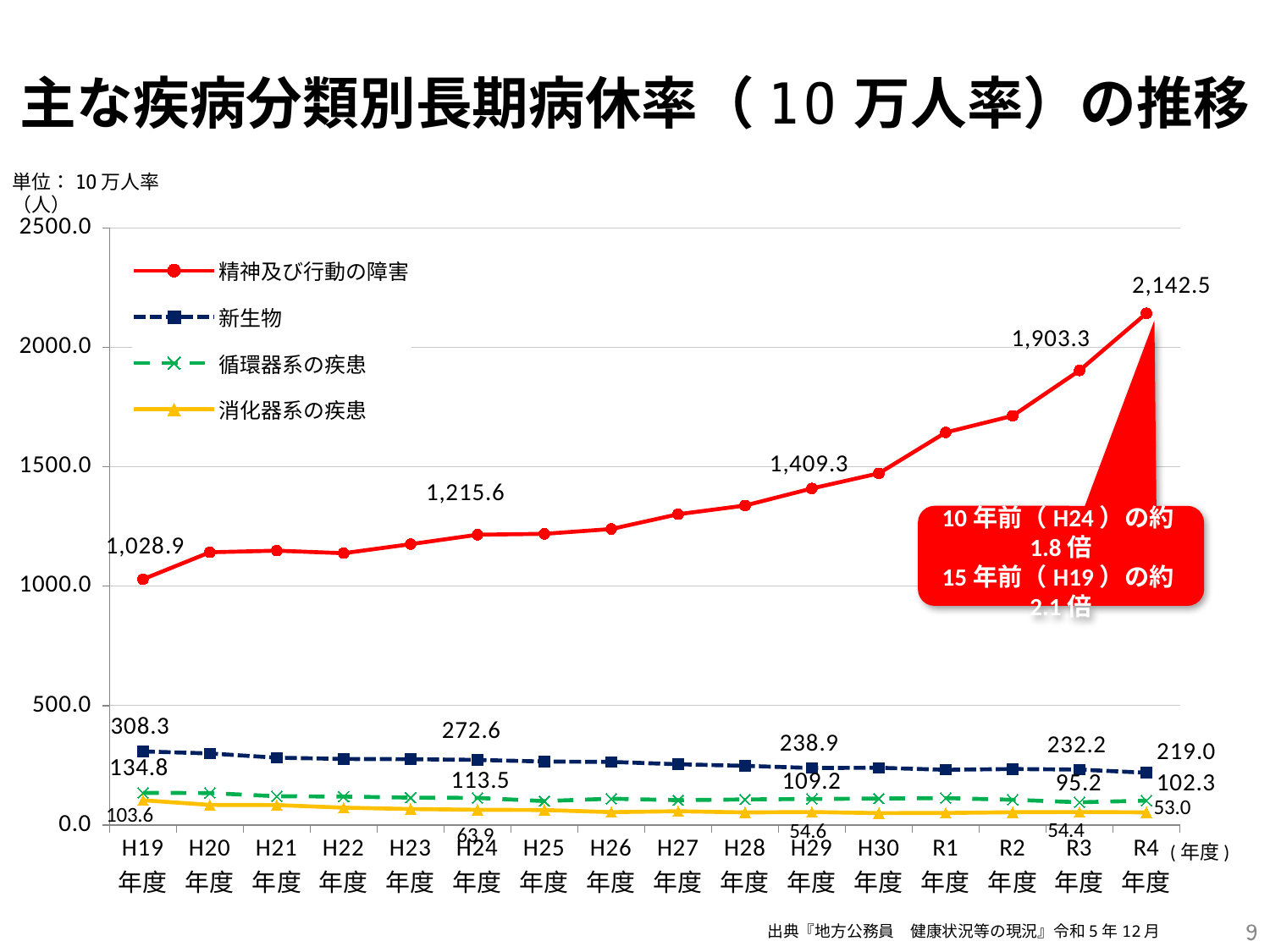

主な疾病分類別長期病休率（10万人率）の推移
単位：10万人率（人）

### Chart

| Category | 精神及び行動の障害 | 新生物 | 循環器系の疾患 | 消化器系の疾患 |
|---|---|---|---|---|
| H19
年度 | 1028.9 | 308.3 | 134.8 | 103.6 |
| H20
年度 | 1142.1 | 299.7 | 133.83 | 84.5 |
| H21
年度 | 1148.8 | 281.8 | 120.6 | 83.6 |
| H22
年度 | 1138.2 | 276.7 | 119.2 | 72.6 |
| H23
年度 | 1176.1 | 275.6 | 114.8 | 67.1 |
| H24
年度 | 1215.6 | 272.6 | 113.5 | 63.9 |
| H25
年度 | 1219.3 | 265.8 | 100.3 | 62.9 |
| H26
年度 | 1239.5 | 264.4 | 110.3 | 54.0 |
| H27
年度 | 1301.3 | 254.6 | 104.0 | 57.9 |
| H28
年度 | 1337.8 | 247.7 | 107.2 | 52.8 |
| H29
年度 | 1409.3 | 238.9 | 109.2 | 54.6 |
| H30
年度 | 1472.5 | 239.8 | 110.9 | 49.8 |
| R1
年度 | 1643.9 | 231.3 | 112.9 | 50.6 |
| R2
年度 | 1713.3 | 234.6 | 105.7 | 53.7 |
| R3
年度 | 1903.3 | 232.2 | 95.2 | 54.4 |
| R4
年度 | 2142.5 | 219.0 | 102.3 | 53.0 |
10年前（H24）の約1.8倍
15年前（H19）の約2.1倍
9
出典『地方公務員　健康状況等の現況』令和5年12月